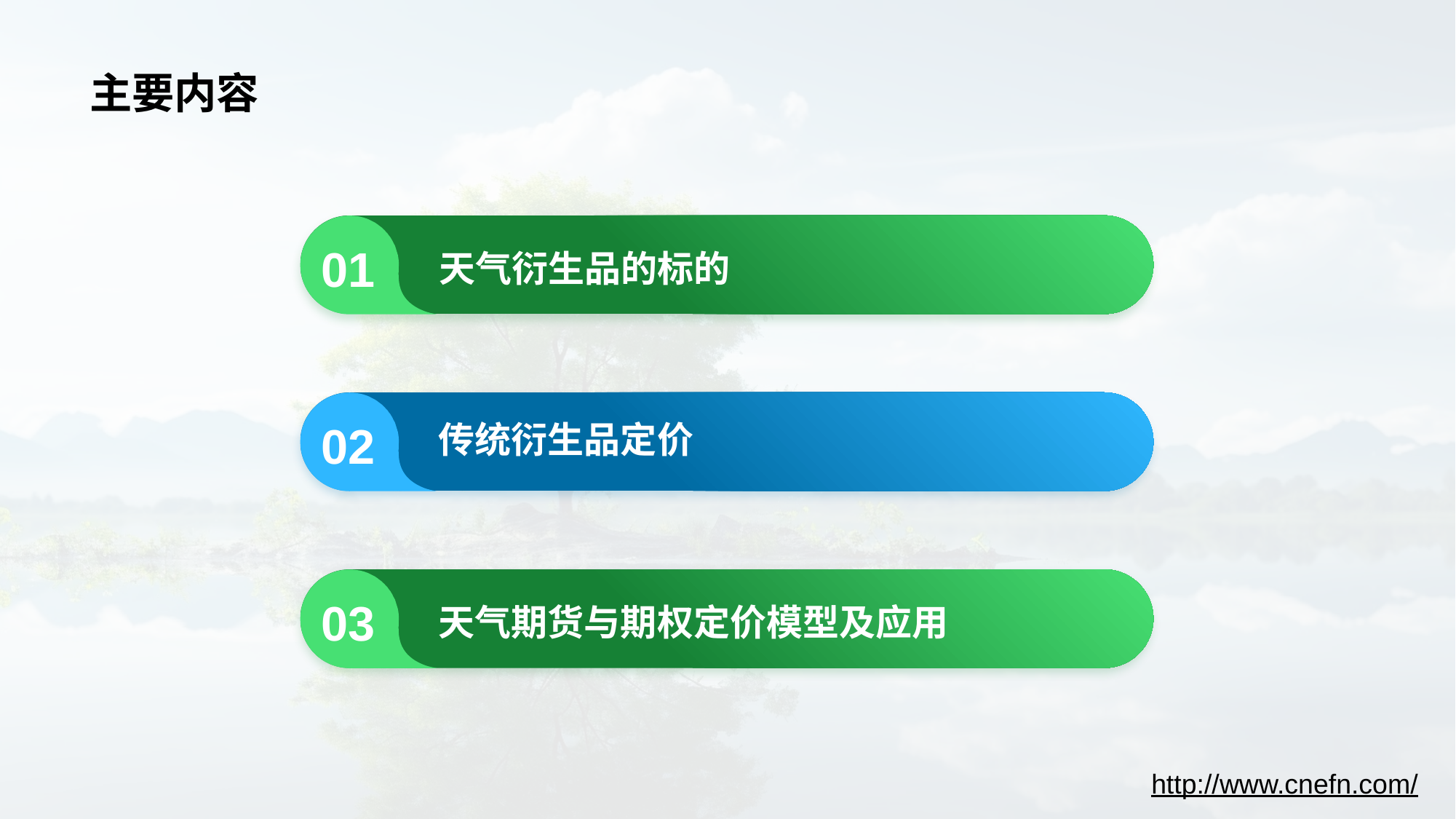

# 主要内容

01
天气衍生品的标的

02
传统衍生品定价

03
天气期货与期权定价模型及应用